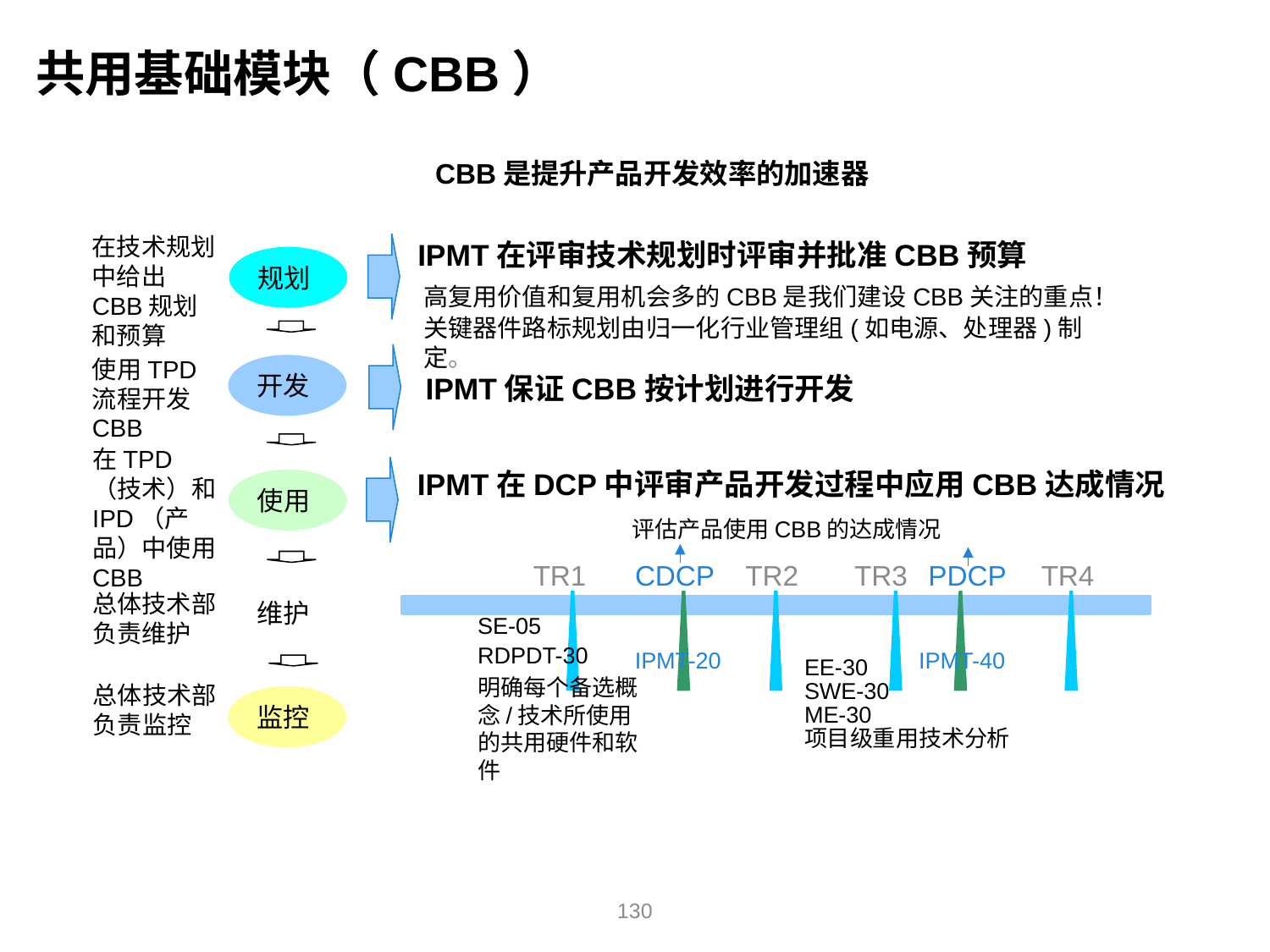

共用基础模块（CBB）
CBB是提升产品开发效率的加速器
在技术规划中给出CBB规划和预算
IPMT在评审技术规划时评审并批准CBB预算

规划
高复用价值和复用机会多的CBB是我们建设CBB关注的重点！
关键器件路标规划由归一化行业管理组(如电源、处理器)制定。

使用TPD流程开发CBB
开发
IPMT保证CBB按计划进行开发

在TPD（技术）和IPD（产品）中使用CBB

IPMT在DCP中评审产品开发过程中应用CBB达成情况
使用
评估产品使用CBB的达成情况

TR1
CDCP
TR2
TR3
PDCP
TR4
维护
总体技术部负责维护

SE-05
RDPDT-30
明确每个备选概念/技术所使用的共用硬件和软件
IPMT-20
IPMT-40
EE-30
SWE-30
ME-30
项目级重用技术分析

总体技术部负责监控
监控
130